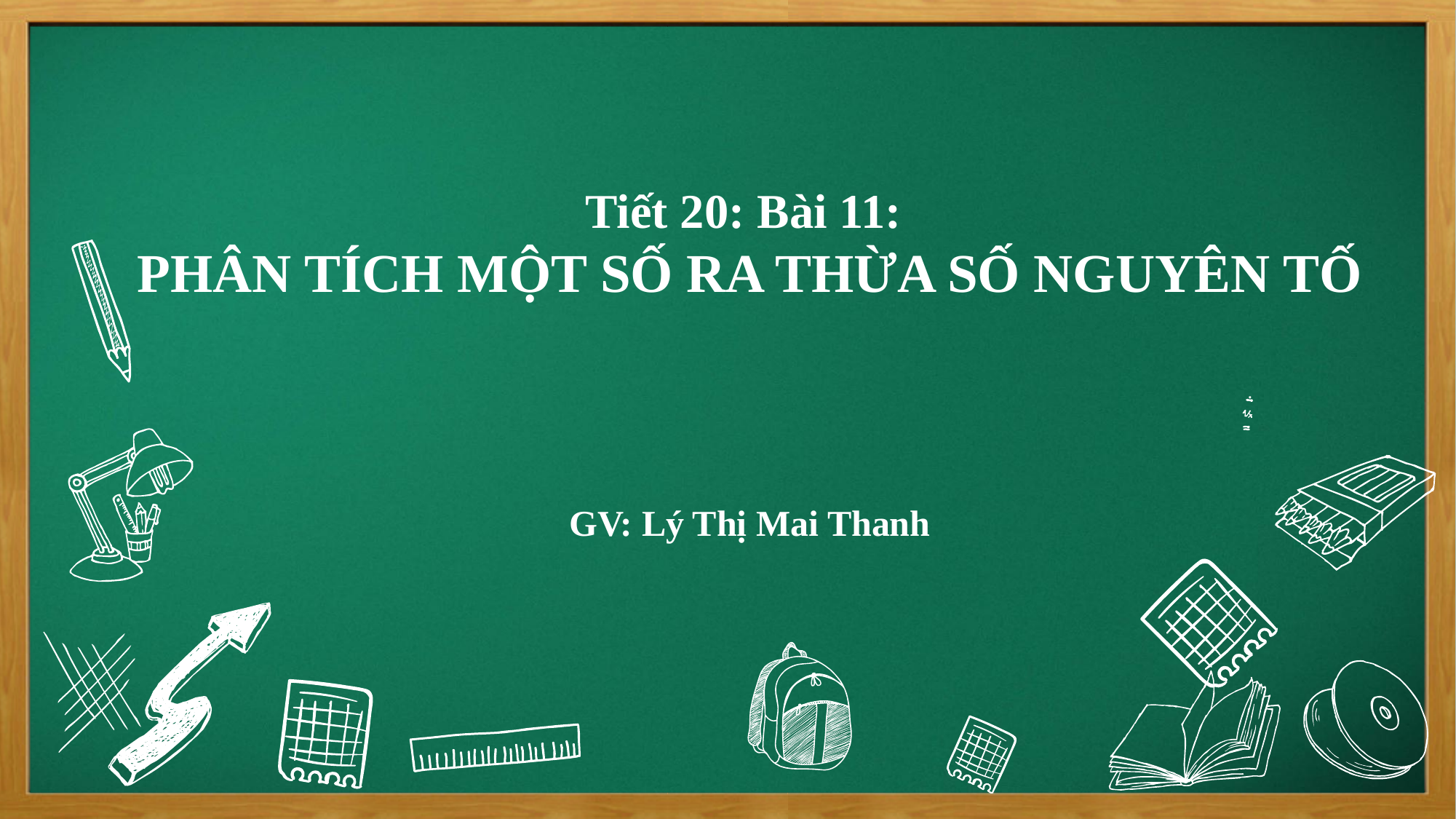

Tiết 20: Bài 11:
PHÂN TÍCH MỘT SỐ RA THỪA SỐ NGUYÊN TỐ

GV: Lý Thị Mai Thanh
点击添加文本

点击添加文本

点击添加文本

点击添加文本